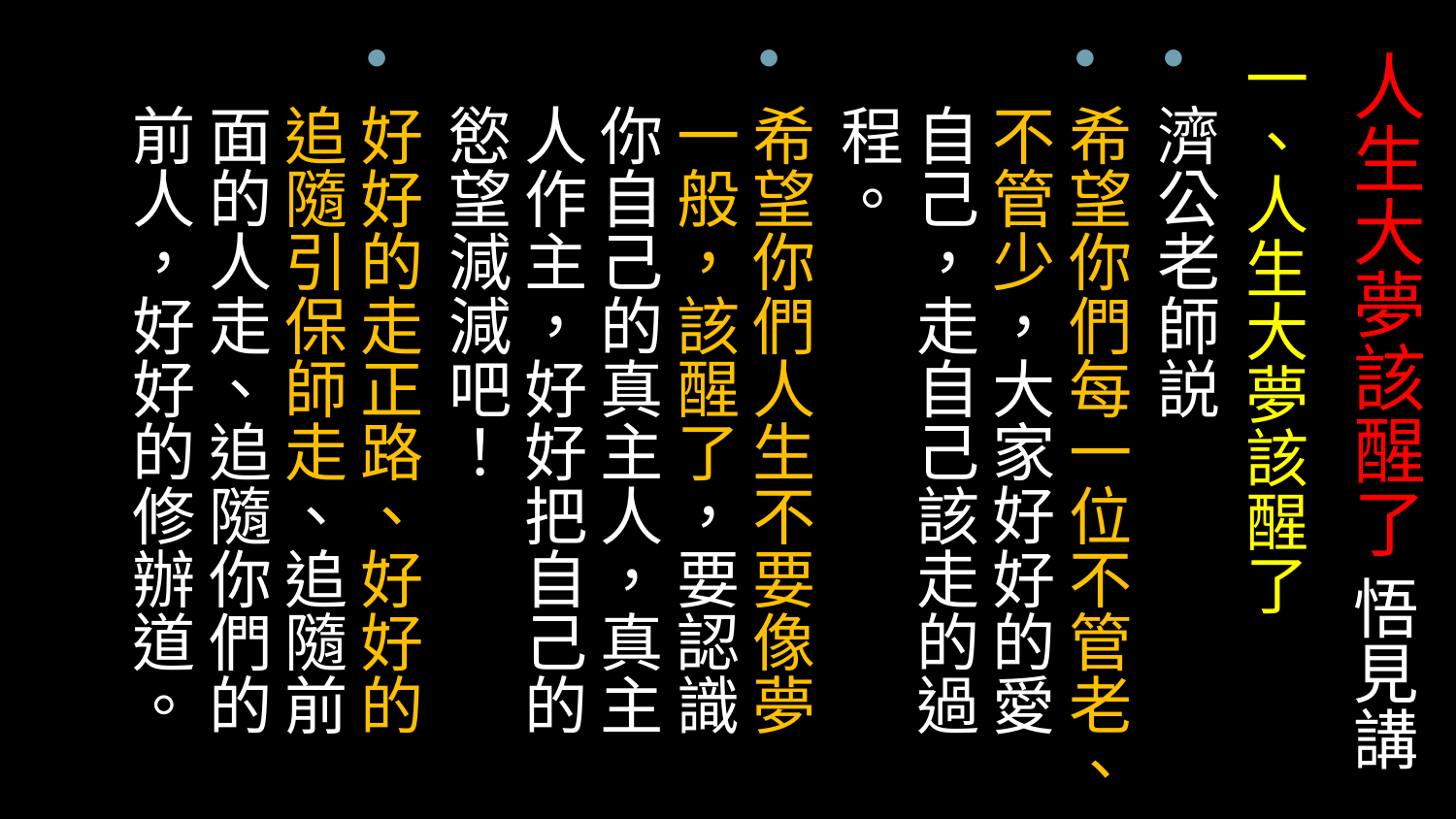

一、人生大夢該醒了
濟公老師説
希望你們每一位不管老、不管少，大家好好的愛自己，走自己該走的過程。
希望你們人生不要像夢一般，該醒了，要認識你自己的真主人，真主人作主，好好把自己的慾望減減吧！
好好的走正路、好好的追隨引保師走、追隨前面的人走、追隨你們的前人，好好的修辦道。

# 人生大夢該醒了 悟見講